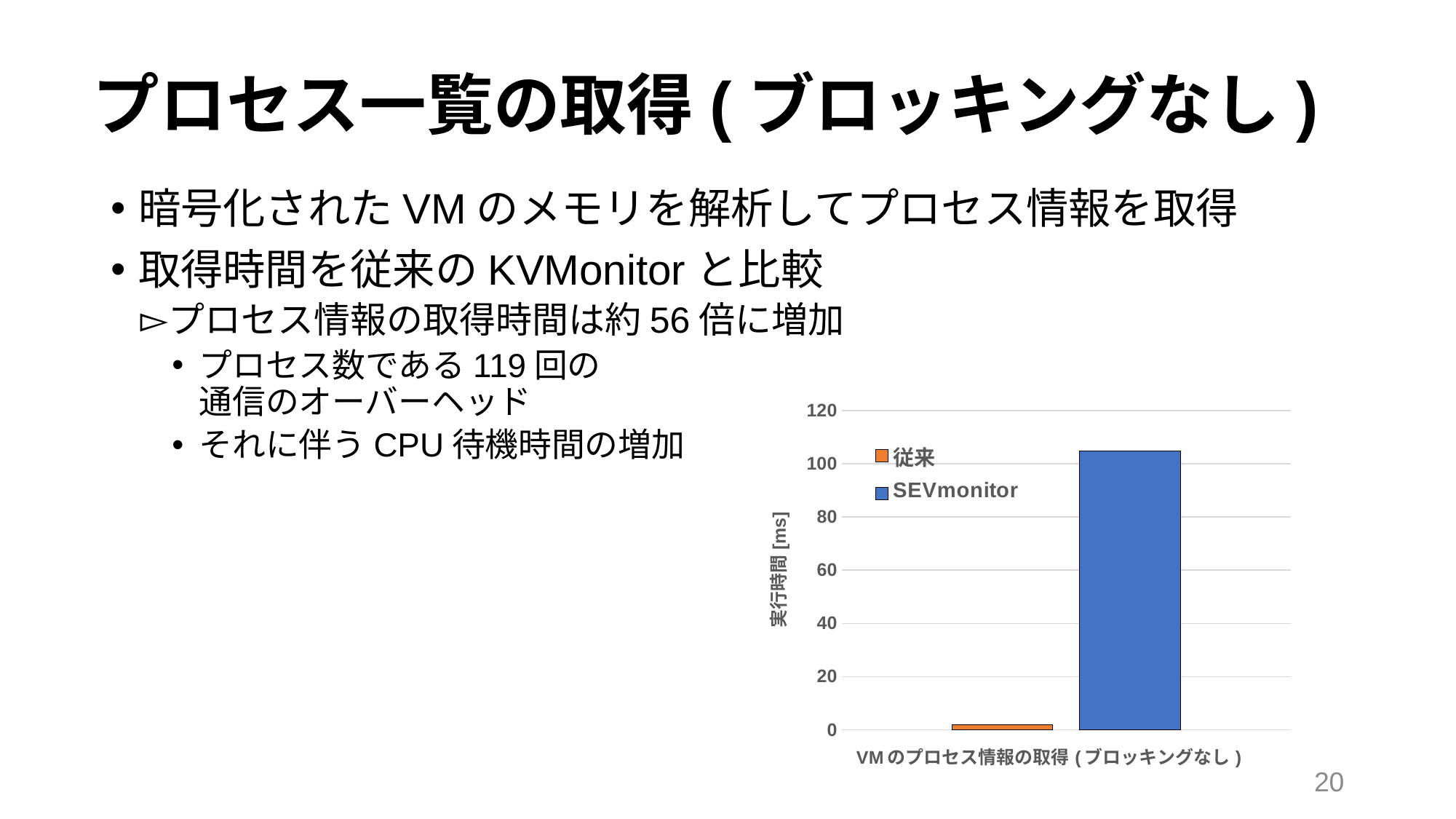

# プロセス一覧の取得(ブロッキングなし)
暗号化されたVMのメモリを解析してプロセス情報を取得
取得時間を従来のKVMonitorと比較
プロセス情報の取得時間は約56倍に増加
プロセス数である119回の
通信のオーバーヘッド
それに伴うCPU待機時間の増加

### Chart

| Category | 従来 | SEVmonitor |
|---|---|---|
| VMのプロセス情報の取得 | 1.870988 | 104.86796199999999 |
20